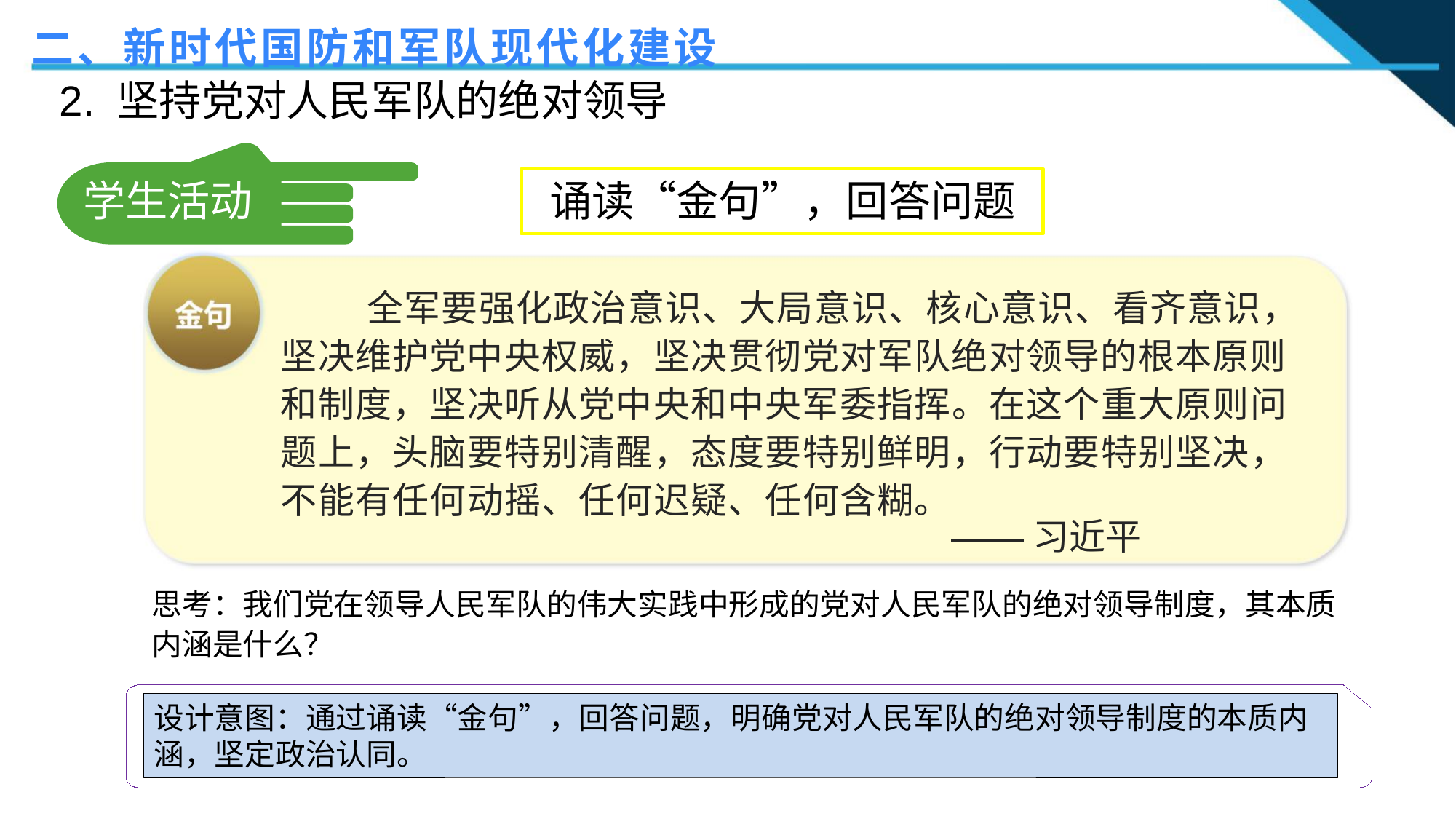

二、新时代国防和军队现代化建设
2. 坚持党对人民军队的绝对领导

学生活动

诵读“金句”，回答问题
       全军要强化政治意识、大局意识、核心意识、看齐意识，坚决维护党中央权威，坚决贯彻党对军队绝对领导的根本原则和制度，坚决听从党中央和中央军委指挥。在这个重大原则问题上，头脑要特别清醒，态度要特别鲜明，行动要特别坚决，不能有任何动摇、任何迟疑、任何含糊。
——习近平
思考：我们党在领导人民军队的伟大实践中形成的党对人民军队的绝对领导制度，其本质内涵是什么？

设计意图：通过诵读“金句”，回答问题，明确党对人民军队的绝对领导制度的本质内涵，坚定政治认同。